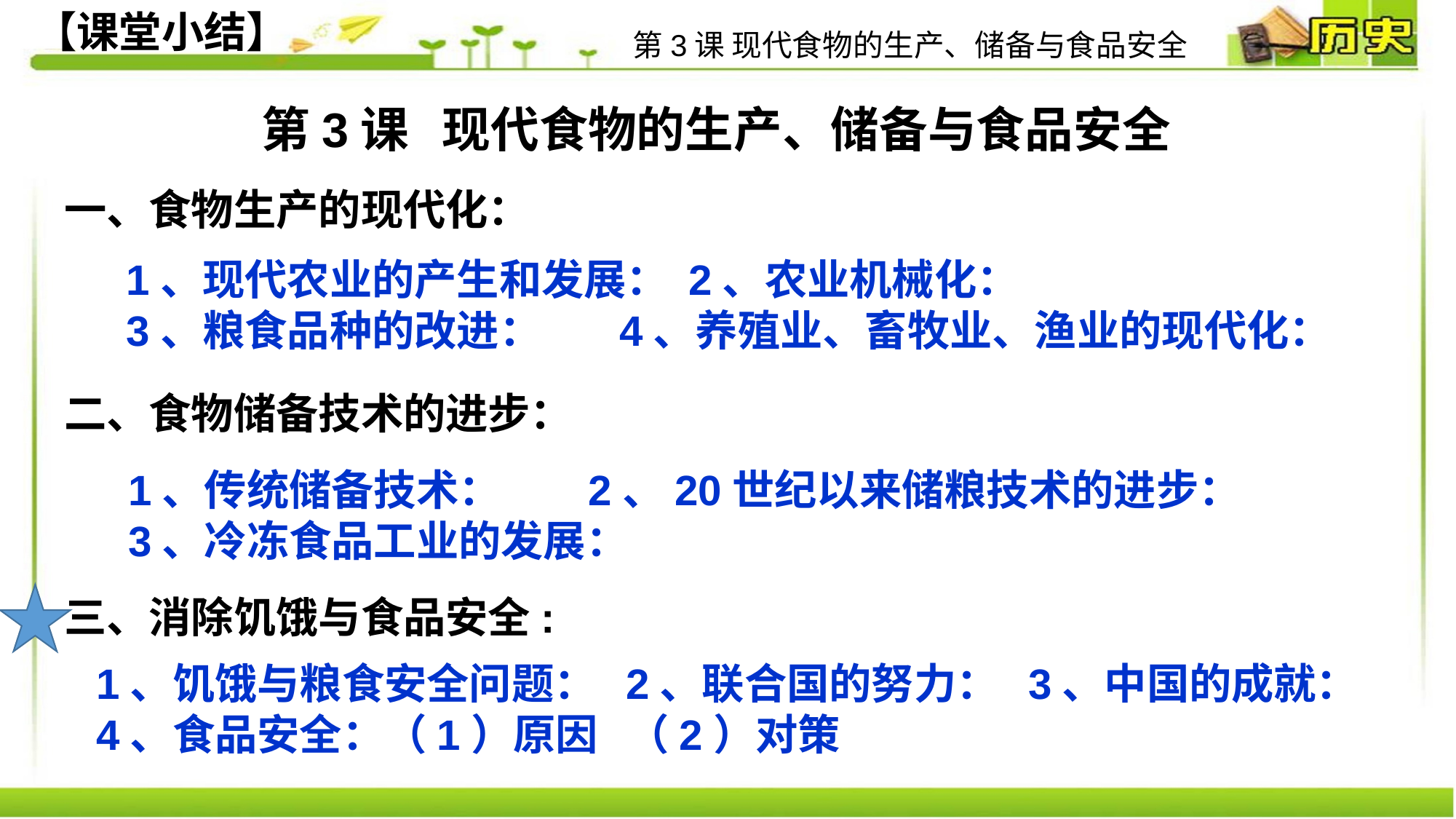

【课堂小结】
第3课 现代食物的生产、储备与食品安全
第3课   现代食物的生产、储备与食品安全
一、食物生产的现代化：

二、食物储备技术的进步：

三、消除饥饿与食品安全:
1、现代农业的产生和发展： 2、农业机械化：
3、粮食品种的改进：       4、养殖业、畜牧业、渔业的现代化：
1、传统储备技术：        2、20世纪以来储粮技术的进步：
3、冷冻食品工业的发展：

1、饥饿与粮食安全问题：  2、联合国的努力：  3、中国的成就：
4、食品安全：（1）原因   （2）对策